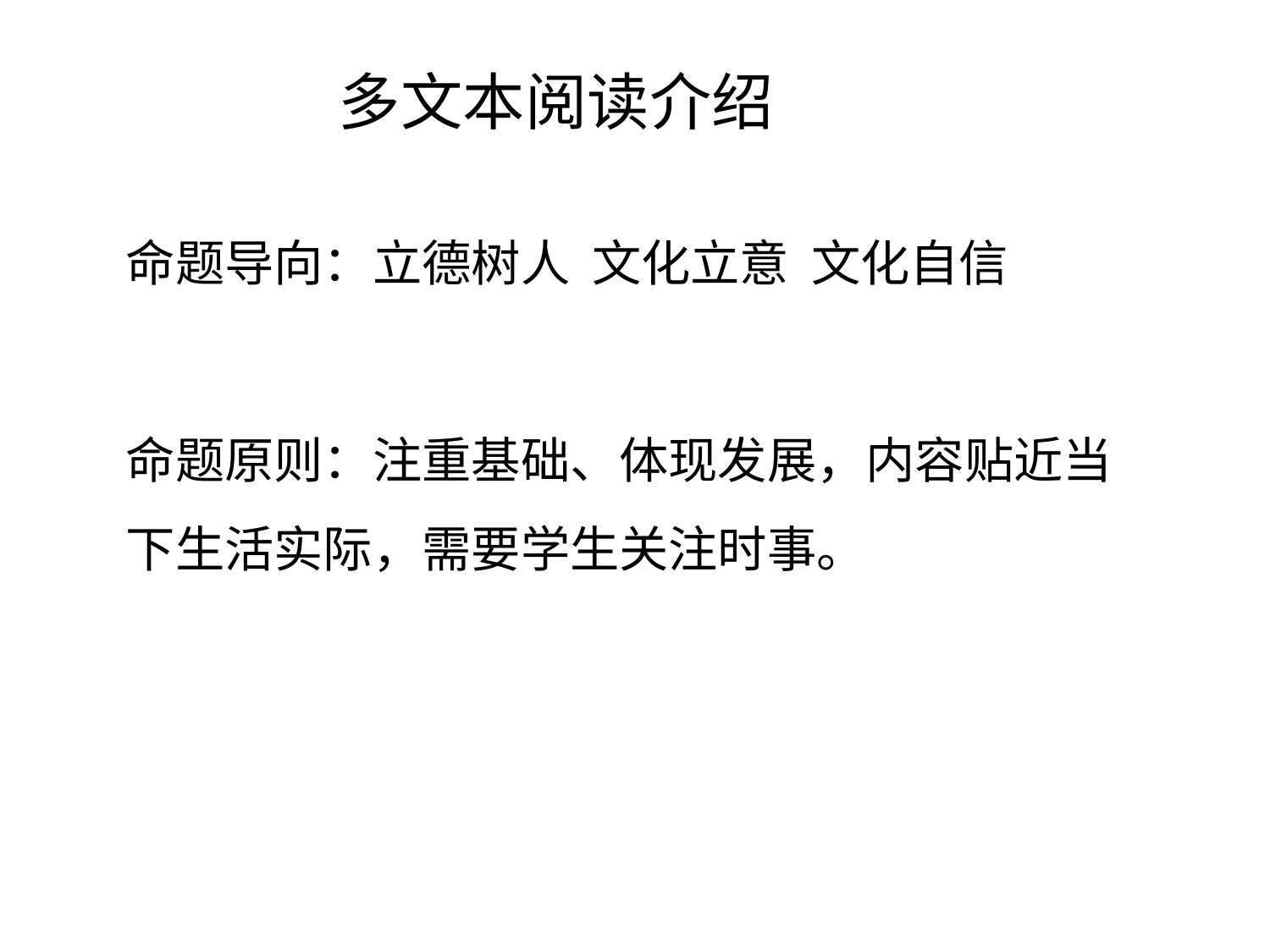

# 多文本阅读介绍
命题导向：立德树人  文化立意  文化自信

命题原则：注重基础、体现发展，内容贴近当下生活实际，需要学生关注时事。